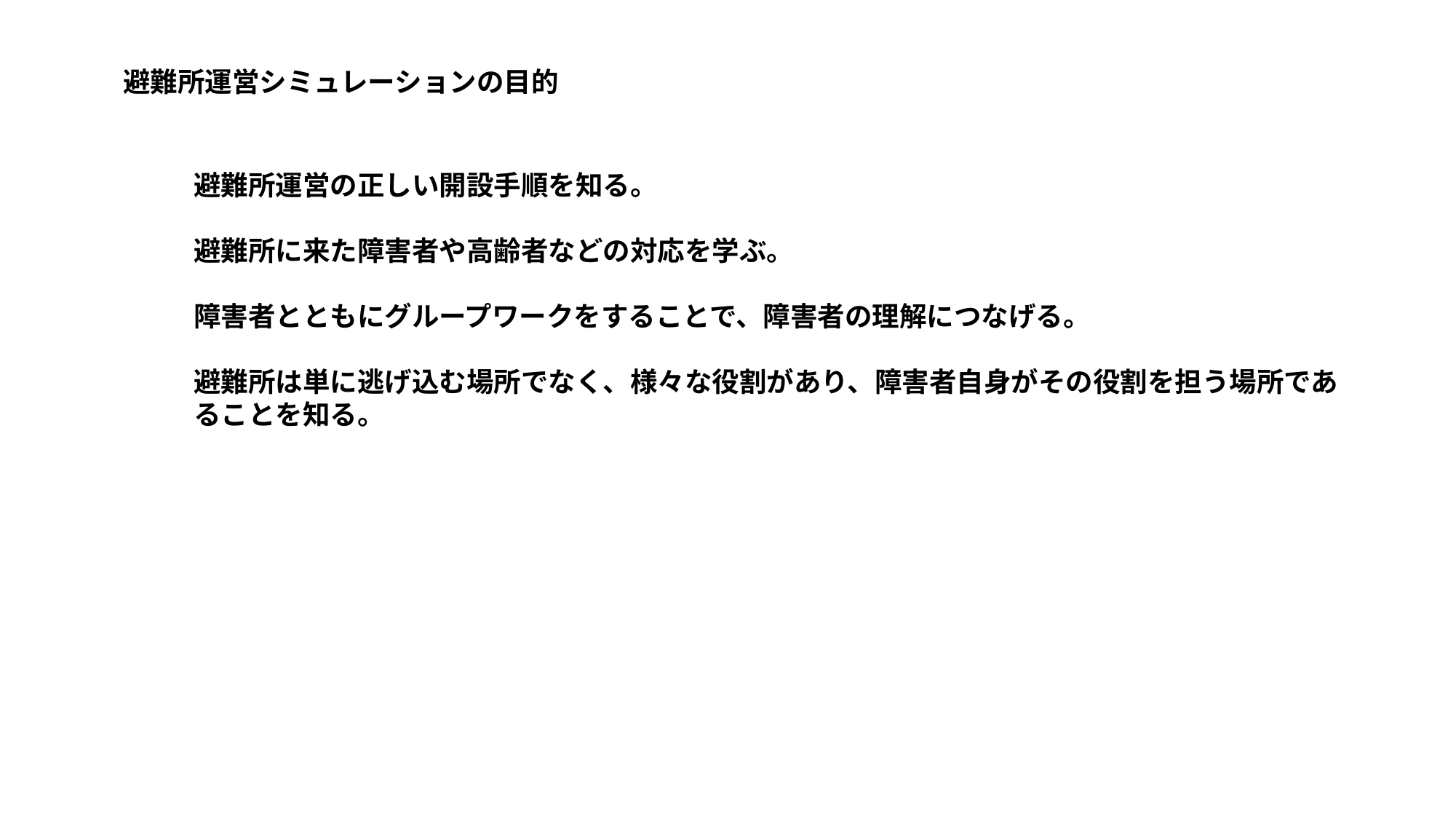

避難所運営シミュレーションの目的
避難所運営の正しい開設手順を知る。

避難所に来た障害者や高齢者などの対応を学ぶ。

障害者とともにグループワークをすることで、障害者の理解につなげる。

避難所は単に逃げ込む場所でなく、様々な役割があり、障害者自身がその役割を担う場所であることを知る。